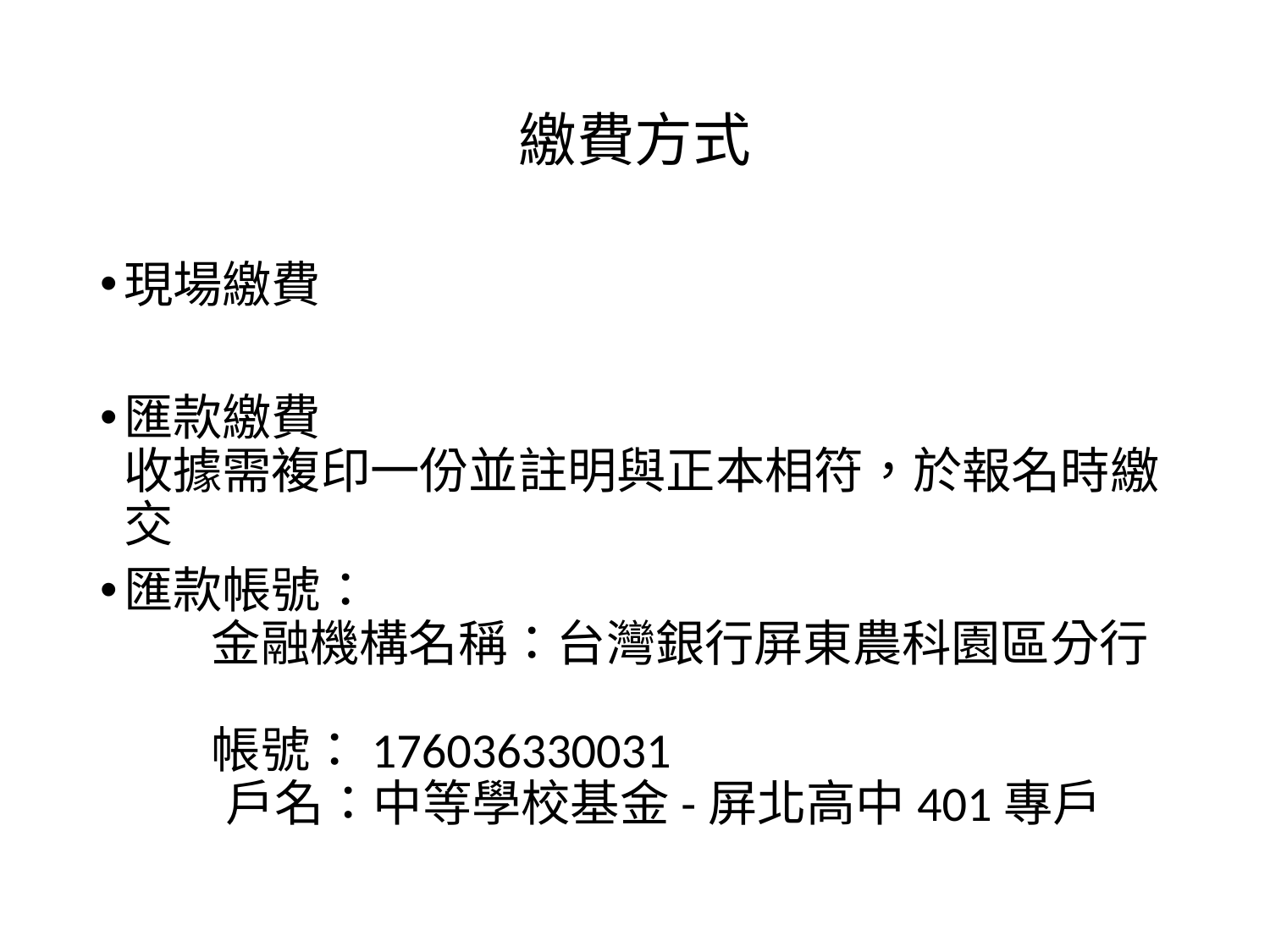

# 繳費方式
現場繳費

匯款繳費
收據需複印一份並註明與正本相符，於報名時繳交
匯款帳號：
        金融機構名稱：台灣銀行屏東農科園區分行
        帳號：176036330031
        戶名：中等學校基金-屏北高中401專戶